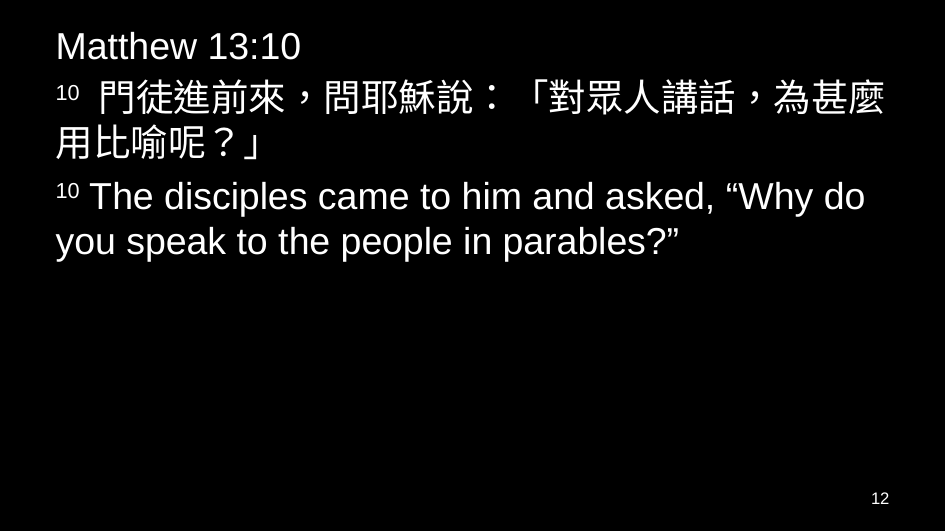

Matthew 13:10
10 門徒進前來，問耶穌說：「對眾人講話，為甚麼用比喻呢？」
10 The disciples came to him and asked, “Why do you speak to the people in parables?”

12